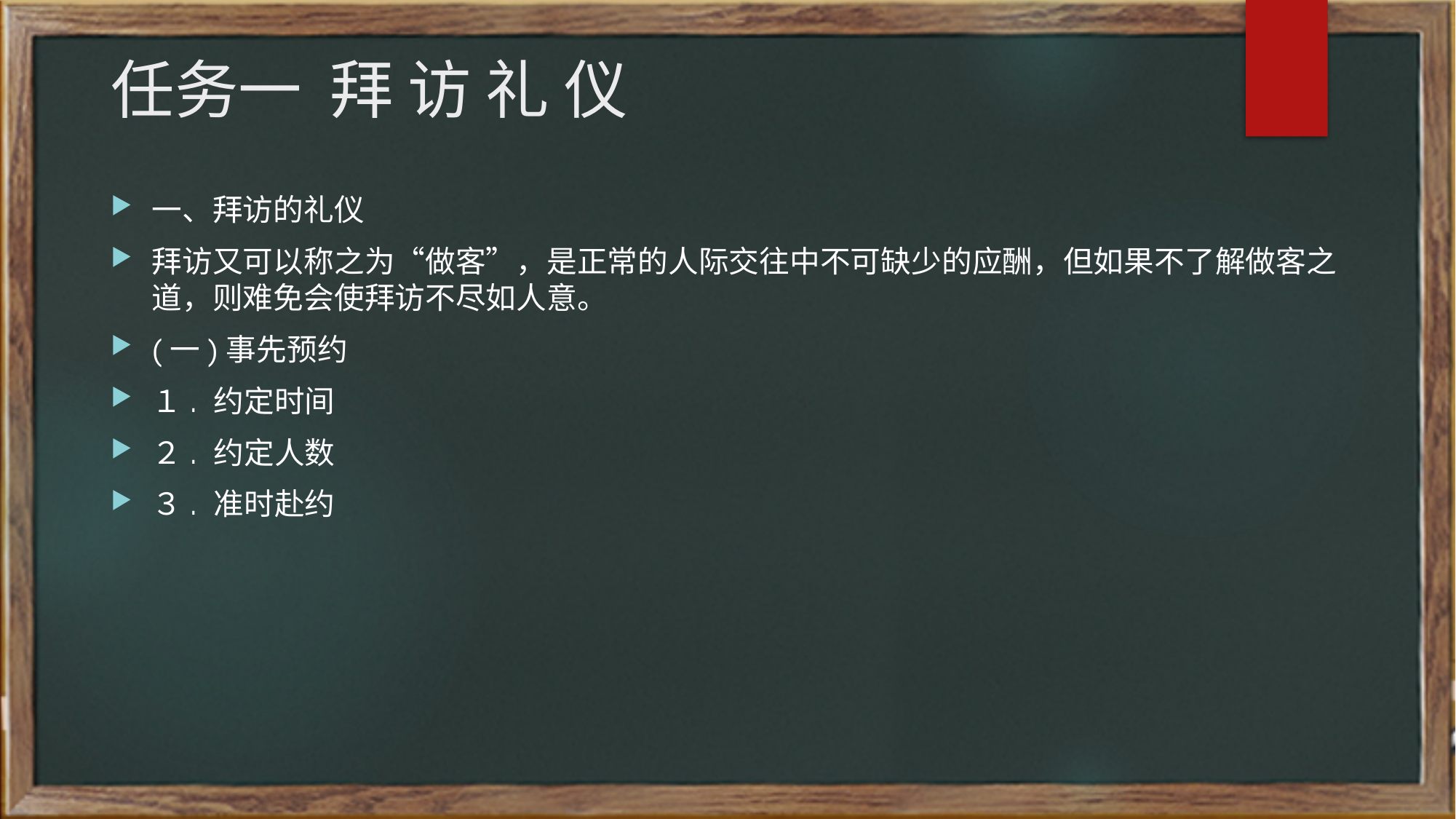

# 任务一  拜 访 礼 仪
一、拜访的礼仪
拜访又可以称之为“做客”，是正常的人际交往中不可缺少的应酬，但如果不了解做客之道，则难免会使拜访不尽如人意。
(一)事先预约
１. 约定时间
２. 约定人数
３. 准时赴约